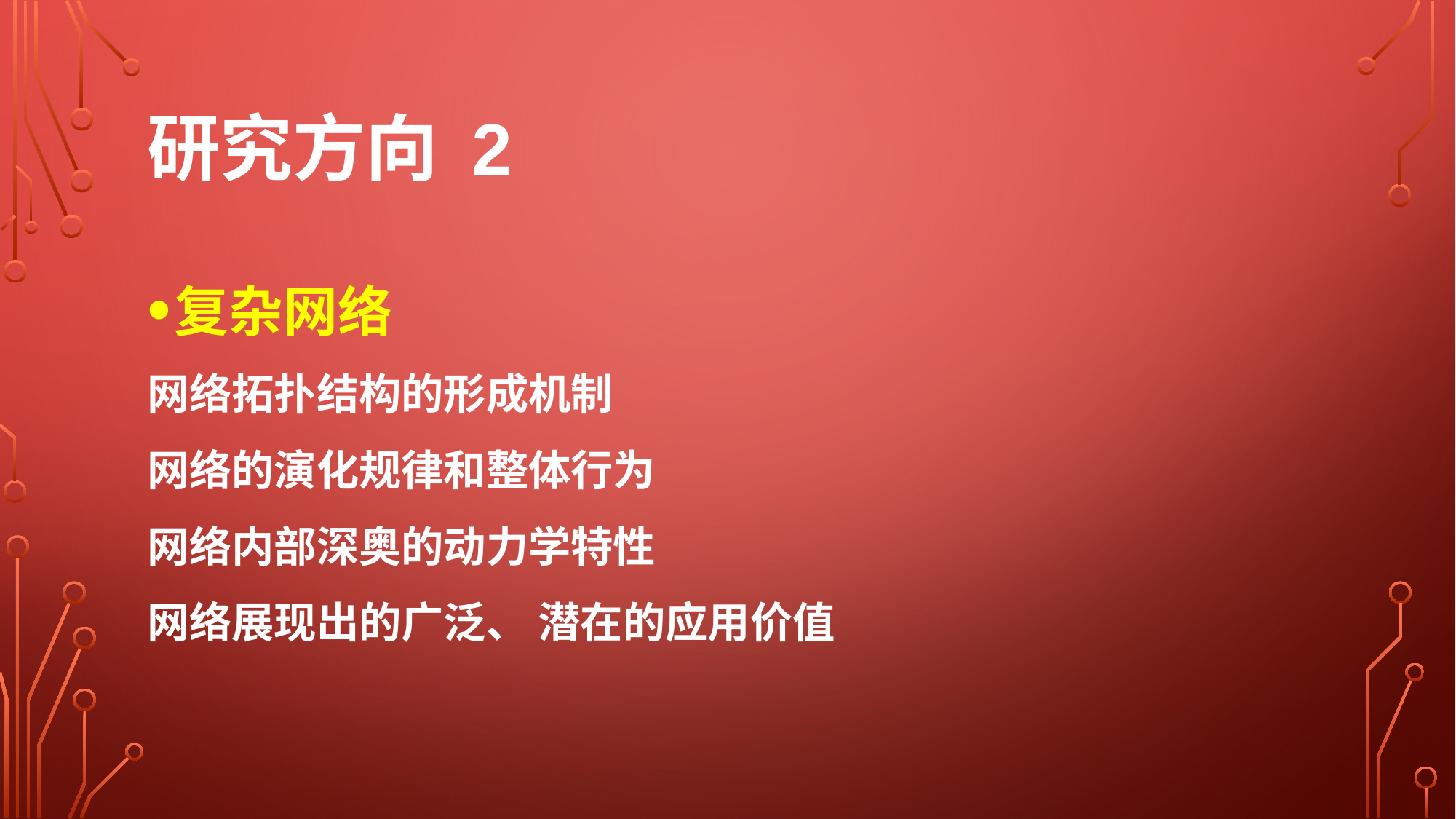

# 研究方向 2
复杂网络
网络拓扑结构的形成机制
网络的演化规律和整体行为
网络内部深奥的动力学特性
网络展现出的广泛、 潜在的应用价值